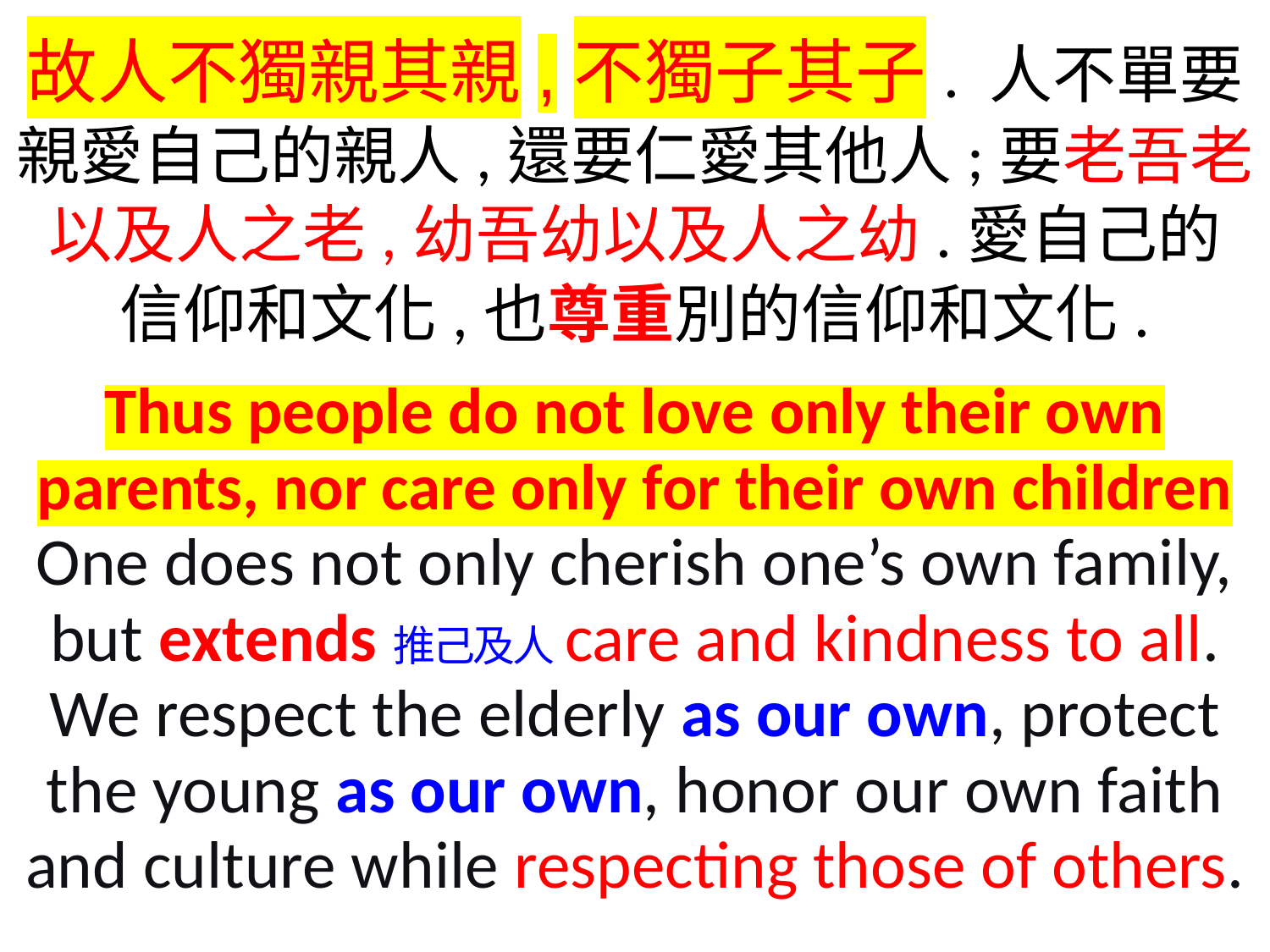

故人不獨親其親,不獨子其子. 人不單要親愛自己的親人,還要仁愛其他人;要老吾老以及人之老,幼吾幼以及人之幼.愛自己的
信仰和文化,也尊重別的信仰和文化.
Thus people do not love only their own parents, nor care only for their own children
One does not only cherish one’s own family, but extends推己及人care and kindness to all. We respect the elderly as our own, protect the young as our own, honor our own faith and culture while respecting those of others.